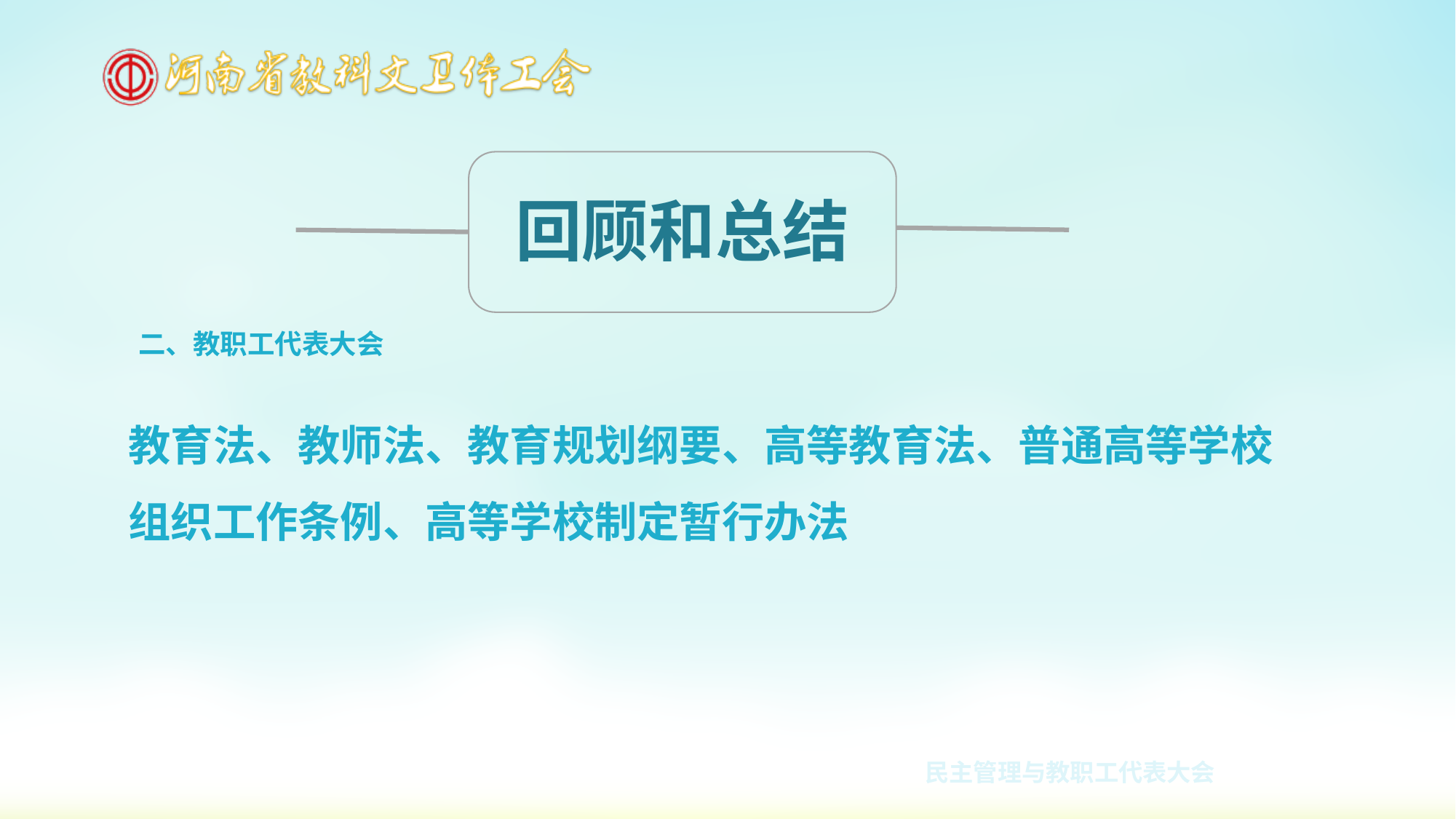

回顾和总结
二、教职工代表大会
教育法、教师法、教育规划纲要、高等教育法、普通高等学校组织工作条例、高等学校制定暂行办法